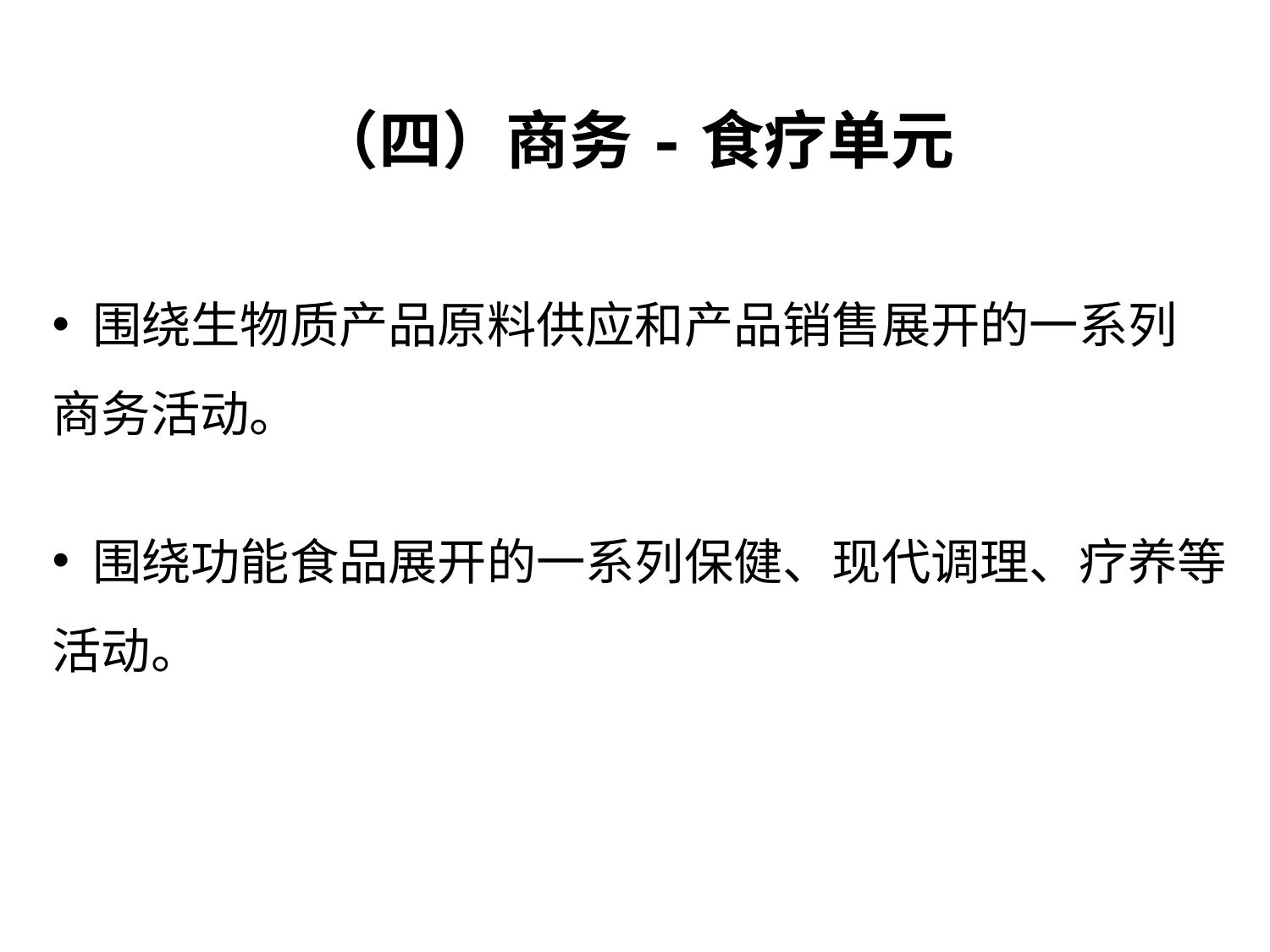

# （四）商务-食疗单元
 围绕生物质产品原料供应和产品销售展开的一系列
商务活动。

 围绕功能食品展开的一系列保健、现代调理、疗养等活动。